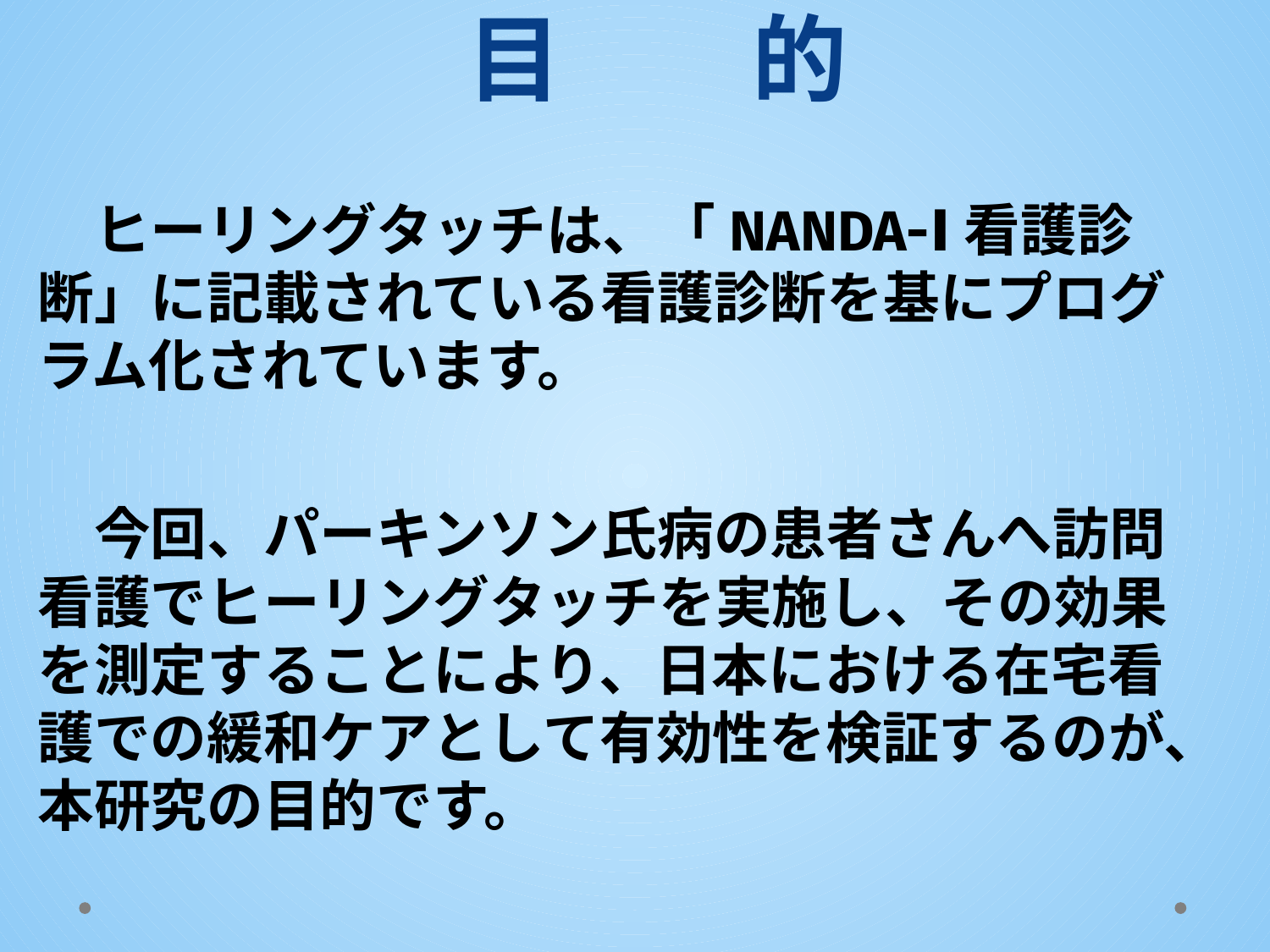

# 目　　的

　ヒーリングタッチは、「NANDA-Ⅰ看護診断」に記載されている看護診断を基にプログラム化されています。

　今回、パーキンソン氏病の患者さんへ訪問看護でヒーリングタッチを実施し、その効果を測定することにより、日本における在宅看護での緩和ケアとして有効性を検証するのが、本研究の目的です。